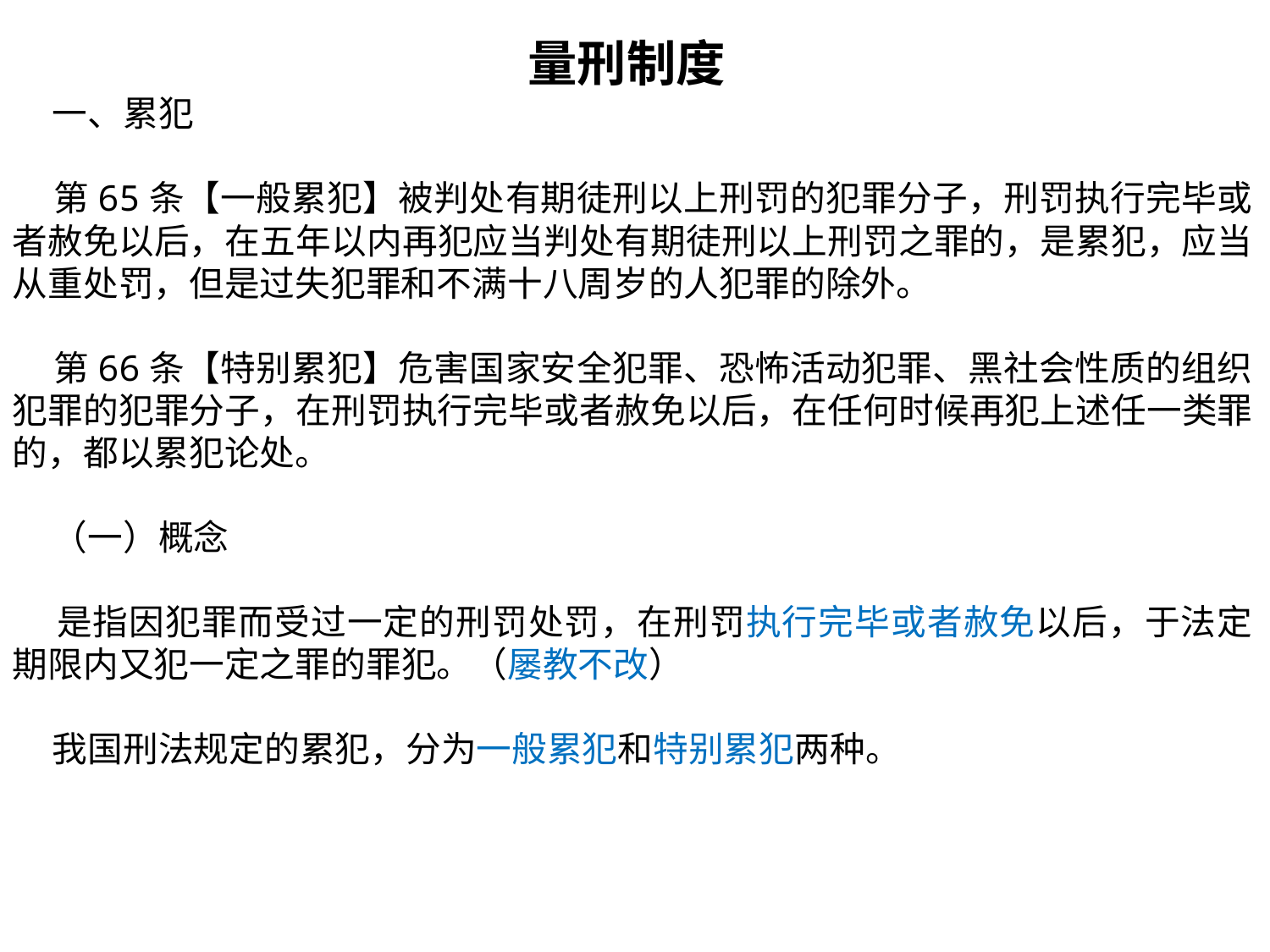

量刑制度
    一、累犯

    第65条【一般累犯】被判处有期徒刑以上刑罚的犯罪分子，刑罚执行完毕或者赦免以后，在五年以内再犯应当判处有期徒刑以上刑罚之罪的，是累犯，应当从重处罚，但是过失犯罪和不满十八周岁的人犯罪的除外。

    第66条【特别累犯】危害国家安全犯罪、恐怖活动犯罪、黑社会性质的组织犯罪的犯罪分子，在刑罚执行完毕或者赦免以后，在任何时候再犯上述任一类罪的，都以累犯论处。

    （一）概念

    是指因犯罪而受过一定的刑罚处罚，在刑罚执行完毕或者赦免以后，于法定期限内又犯一定之罪的罪犯。（屡教不改）

    我国刑法规定的累犯，分为一般累犯和特别累犯两种。